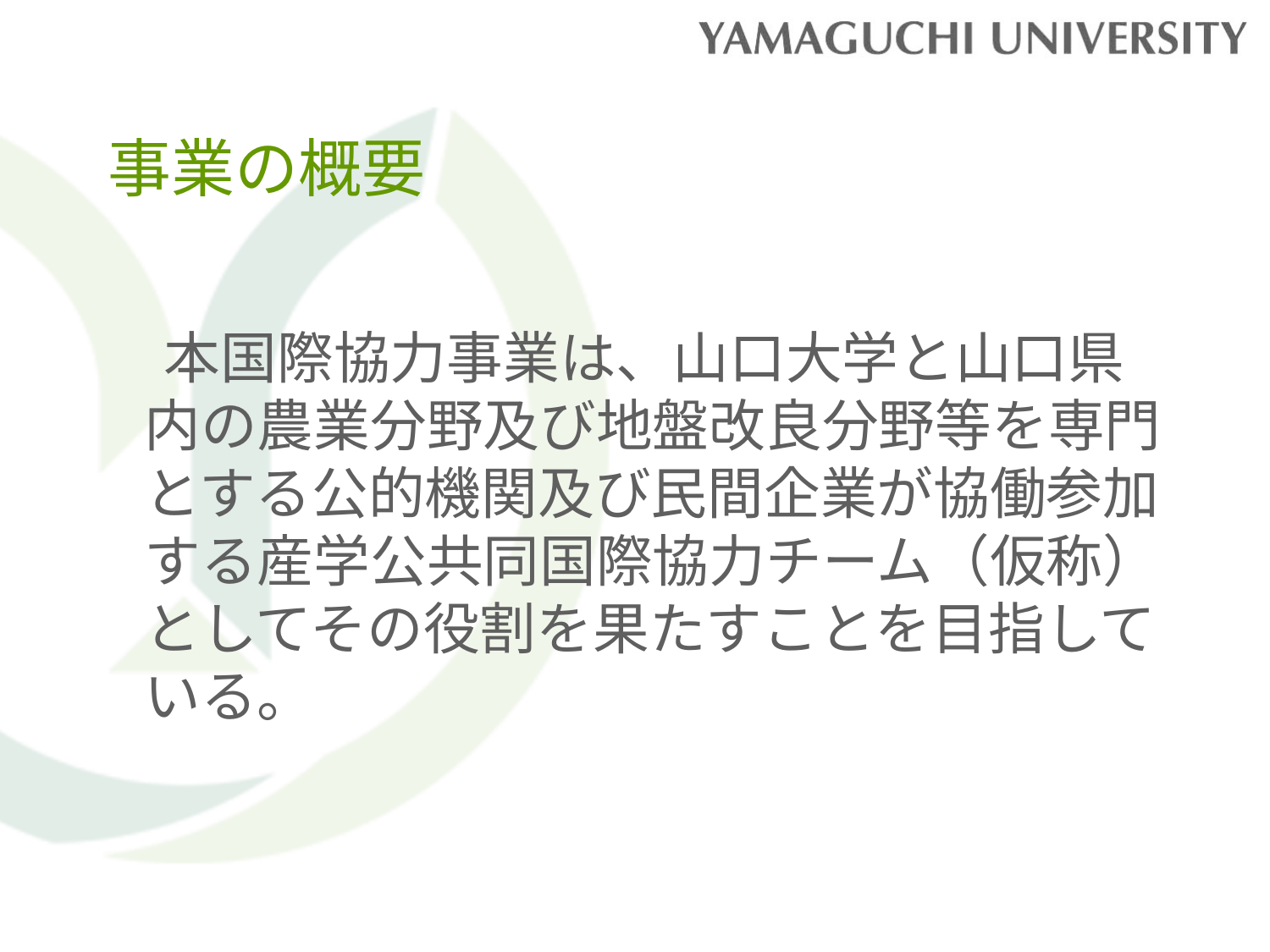

# 事業の概要
　本国際協力事業は、山口大学と山口県内の農業分野及び地盤改良分野等を専門とする公的機関及び民間企業が協働参加する産学公共同国際協力チーム（仮称）としてその役割を果たすことを目指している。